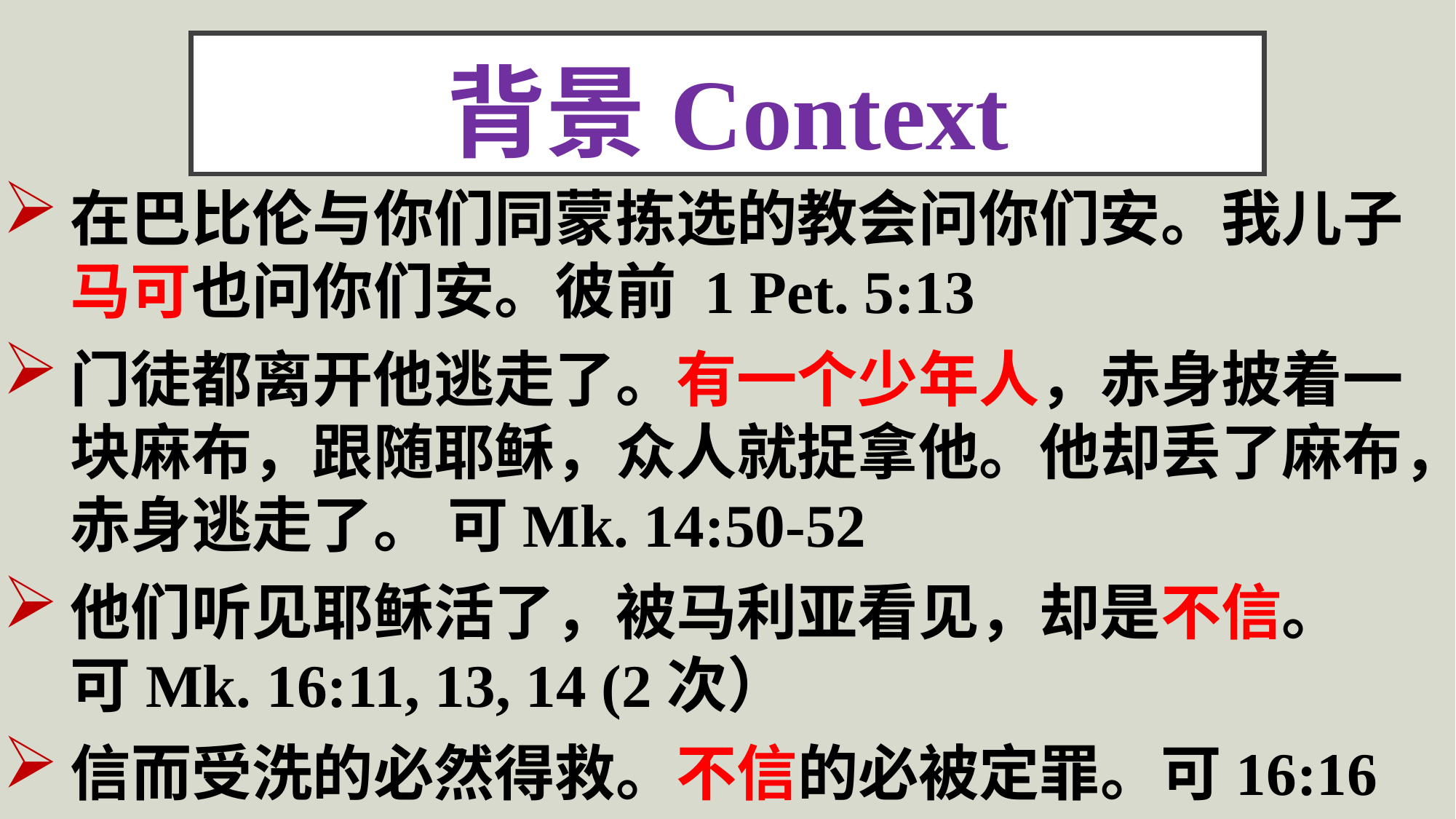

# 背景Context
在巴比伦与你们同蒙拣选的教会问你们安。我儿子马可也问你们安。彼前 1 Pet. 5:13
门徒都离开他逃走了。有一个少年人，赤身披着一块麻布，跟随耶稣，众人就捉拿他。他却丢了麻布，赤身逃走了。 可Mk. 14:50-52
他们听见耶稣活了，被马利亚看见，却是不信。 可Mk. 16:11, 13, 14 (2次）
信而受洗的必然得救。不信的必被定罪。可16:16